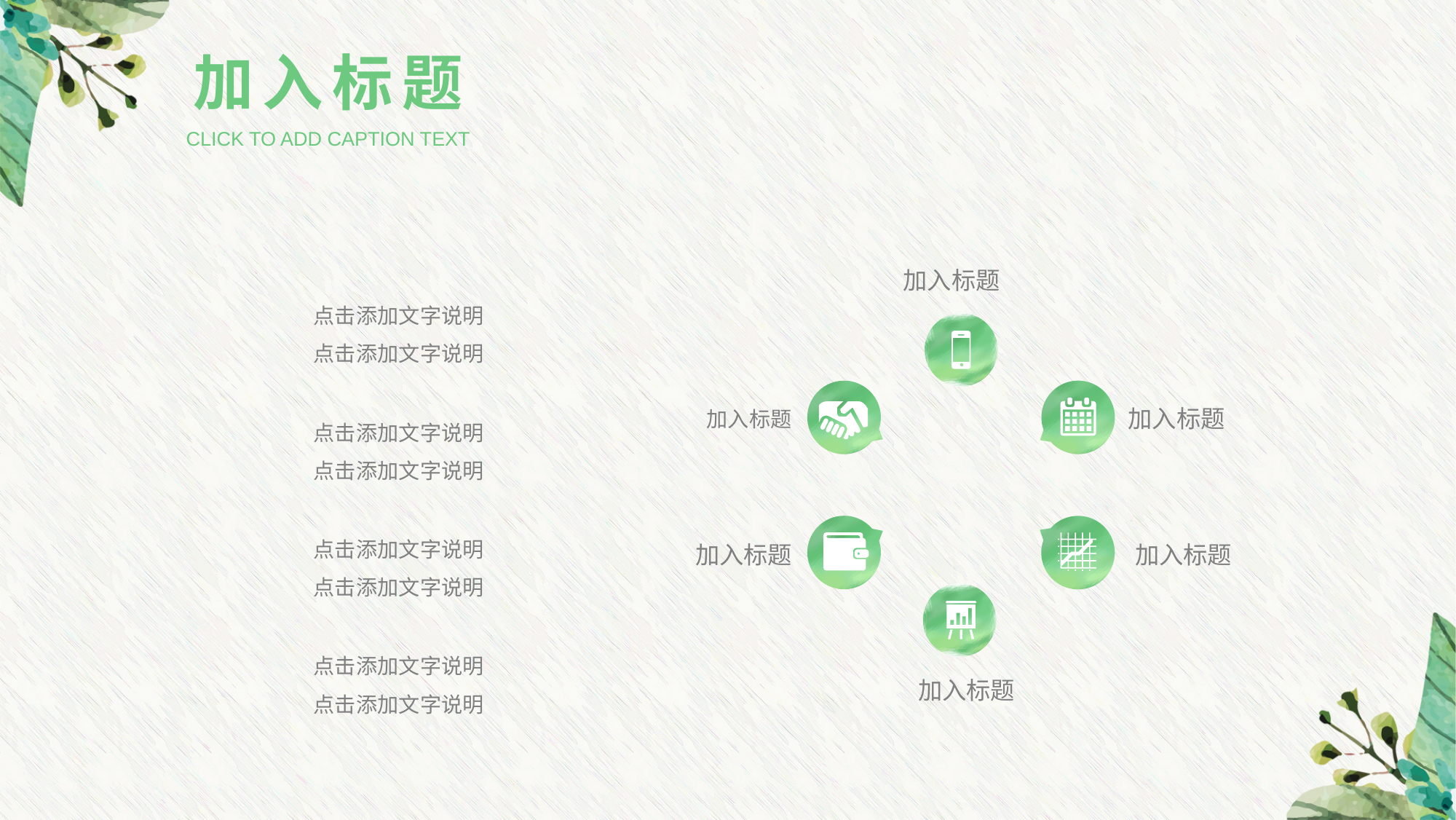

加入标题
CLICK TO ADD CAPTION TEXT
加入标题

加入标题

加入标题

加入标题

加入标题

加入标题
点击添加文字说明
点击添加文字说明
点击添加文字说明
点击添加文字说明
点击添加文字说明
点击添加文字说明
点击添加文字说明
点击添加文字说明